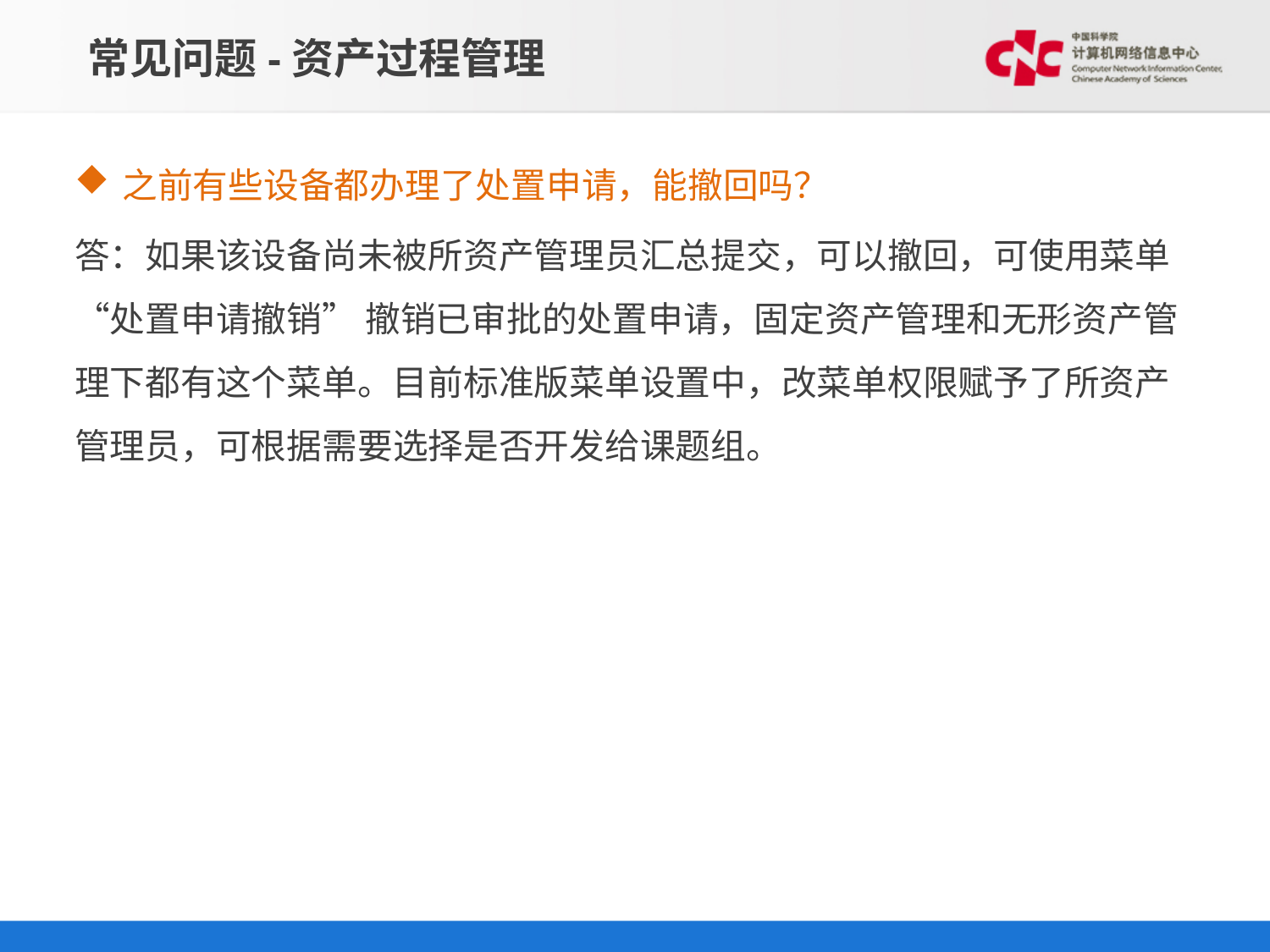

# 常见问题-资产过程管理
之前有些设备都办理了处置申请，能撤回吗？
答：如果该设备尚未被所资产管理员汇总提交，可以撤回，可使用菜单“处置申请撤销” 撤销已审批的处置申请，固定资产管理和无形资产管理下都有这个菜单。目前标准版菜单设置中，改菜单权限赋予了所资产管理员，可根据需要选择是否开发给课题组。